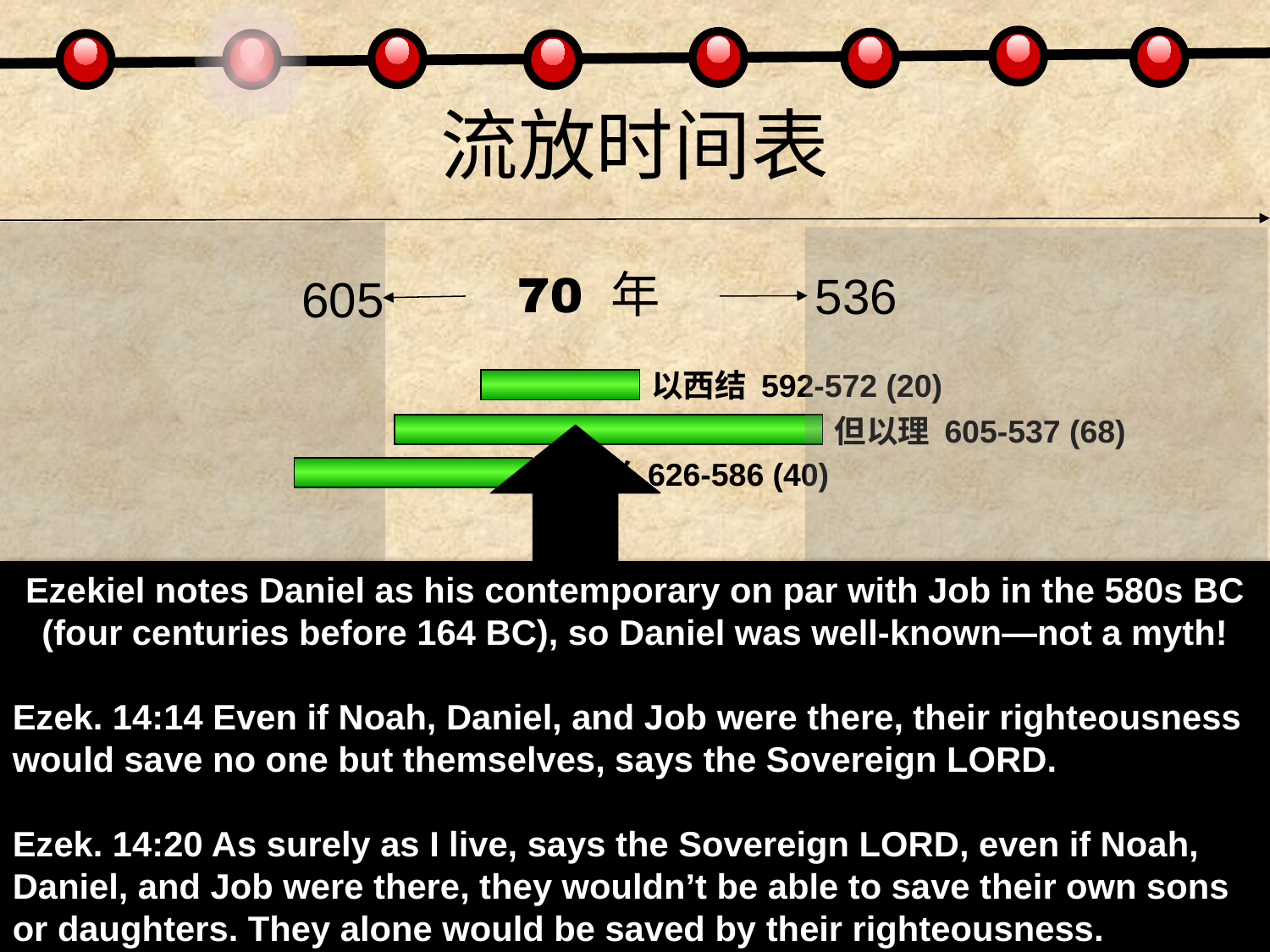

流放时间表

70 年
536
605

以西结 592-572 (20)

但以理 605-537 (68)

耶利米 626-586 (40)

Ezekiel notes Daniel as his contemporary on par with Job in the 580s BC (four centuries before 164 BC), so Daniel was well-known—not a myth!

Ezek. 14:14 Even if Noah, Daniel, and Job were there, their righteousness would save no one but themselves, says the Sovereign LORD.

Ezek. 14:20 As surely as I live, says the Sovereign LORD, even if Noah, Daniel, and Job were there, they wouldn’t be able to save their own sons or daughters. They alone would be saved by their righteousness.
伯沙撒 550-539 (11)

拿波尼德 555-539 (16)

尼里格力沙 559-555 (4)

以未米罗达 561-560 (1)

尼布甲尼撒 605-561 (44)

尼布甲尼撒 630-605 (25)

巴比伦诸王

先知

500 主前
650
600
550